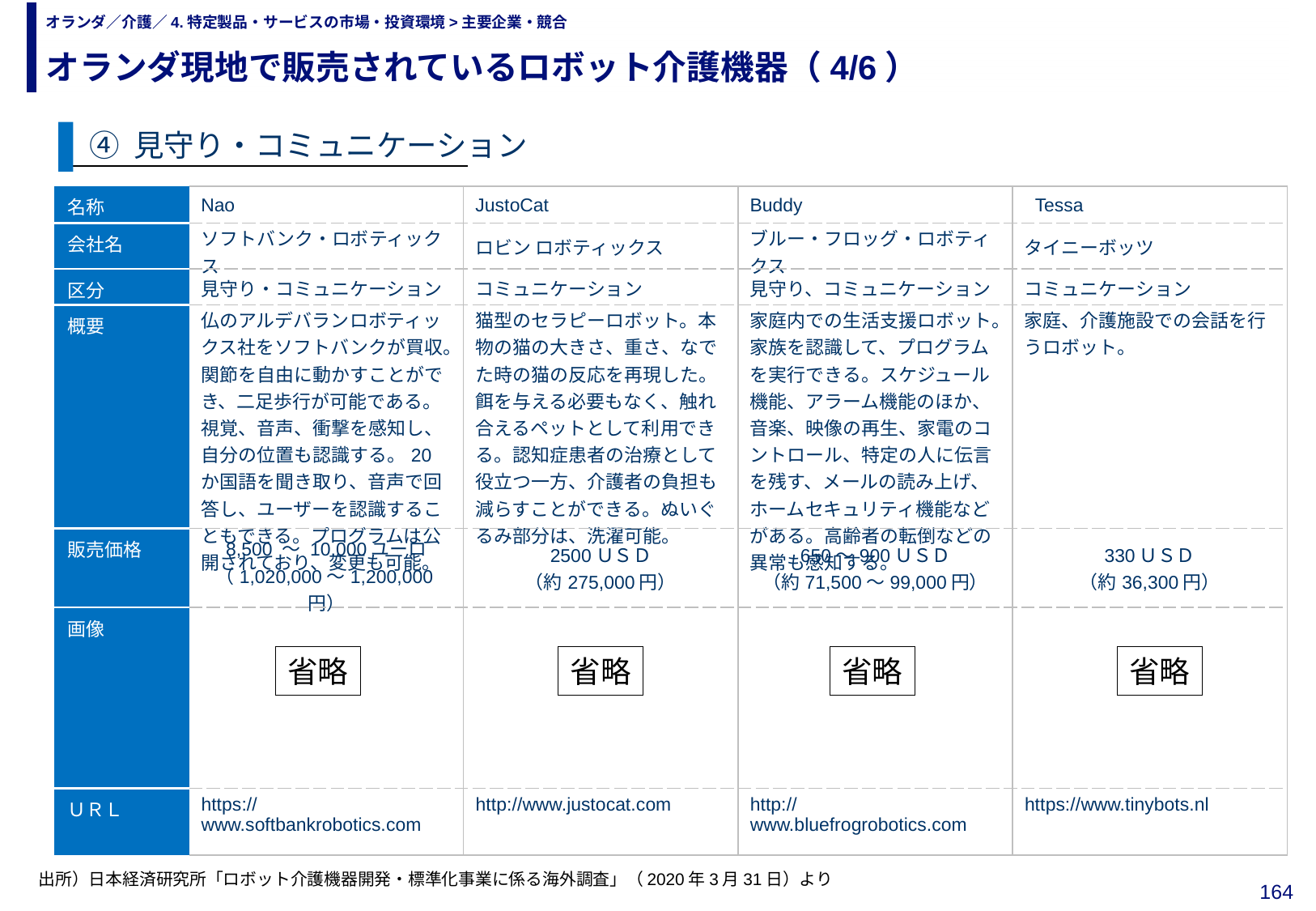

オランダ現地で販売されているロボット介護機器（4/6）
# オランダ／介護／4.特定製品・サービスの市場・投資環境>主要企業・競合
④ 見守り・コミュニケーション

| 名称 | Nao | JustoCat | Buddy | Tessa |
| --- | --- | --- | --- | --- |
| 会社名 | ソフトバンク・ロボティックス | ロビン ロボティックス | ブルー・フロッグ・ロボティクス | タイニーボッツ |
| 区分 | 見守り・コミュニケーション | コミュニケーション | 見守り、コミュニケーション | コミュニケーション |
| 概要 | 仏のアルデバランロボティックス社をソフトバンクが買収。関節を自由に動かすことができ、二足歩行が可能である。視覚、音声、衝撃を感知し、自分の位置も認識する。20か国語を聞き取り、音声で回答し、ユーザーを認識することもできる。プログラムは公開されており、変更も可能。 | 猫型のセラピーロボット。本物の猫の大きさ、重さ、なでた時の猫の反応を再現した。餌を与える必要もなく、触れ合えるペットとして利用できる。認知症患者の治療として役立つ一方、介護者の負担も減らすことができる。ぬいぐるみ部分は、洗濯可能。 | 家庭内での生活支援ロボット。家族を認識して、プログラムを実行できる。スケジュール機能、アラーム機能のほか、音楽、映像の再生、家電のコントロール、特定の人に伝言を残す、メールの読み上げ、ホームセキュリティ機能などがある。高齢者の転倒などの異常も感知する。 | 家庭、介護施設での会話を行うロボット。 |
| 販売価格 | 8,500 ～ 10,000ユーロ （1,020,000～1,200,000円） | 2500ＵＳＤ （約275,000円） | 650～900ＵＳＤ （約71,500～99,000円） | 330ＵＳＤ （約36,300円） |
| 画像 |  |  |  |  |
| ＵＲＬ | https://www.softbankrobotics.com | http://www.justocat.com | http://www.bluefrogrobotics.com | https://www.tinybots.nl |
省略
省略
省略
省略
出所）日本経済研究所「ロボット介護機器開発・標準化事業に係る海外調査」（2020年3月31日）より